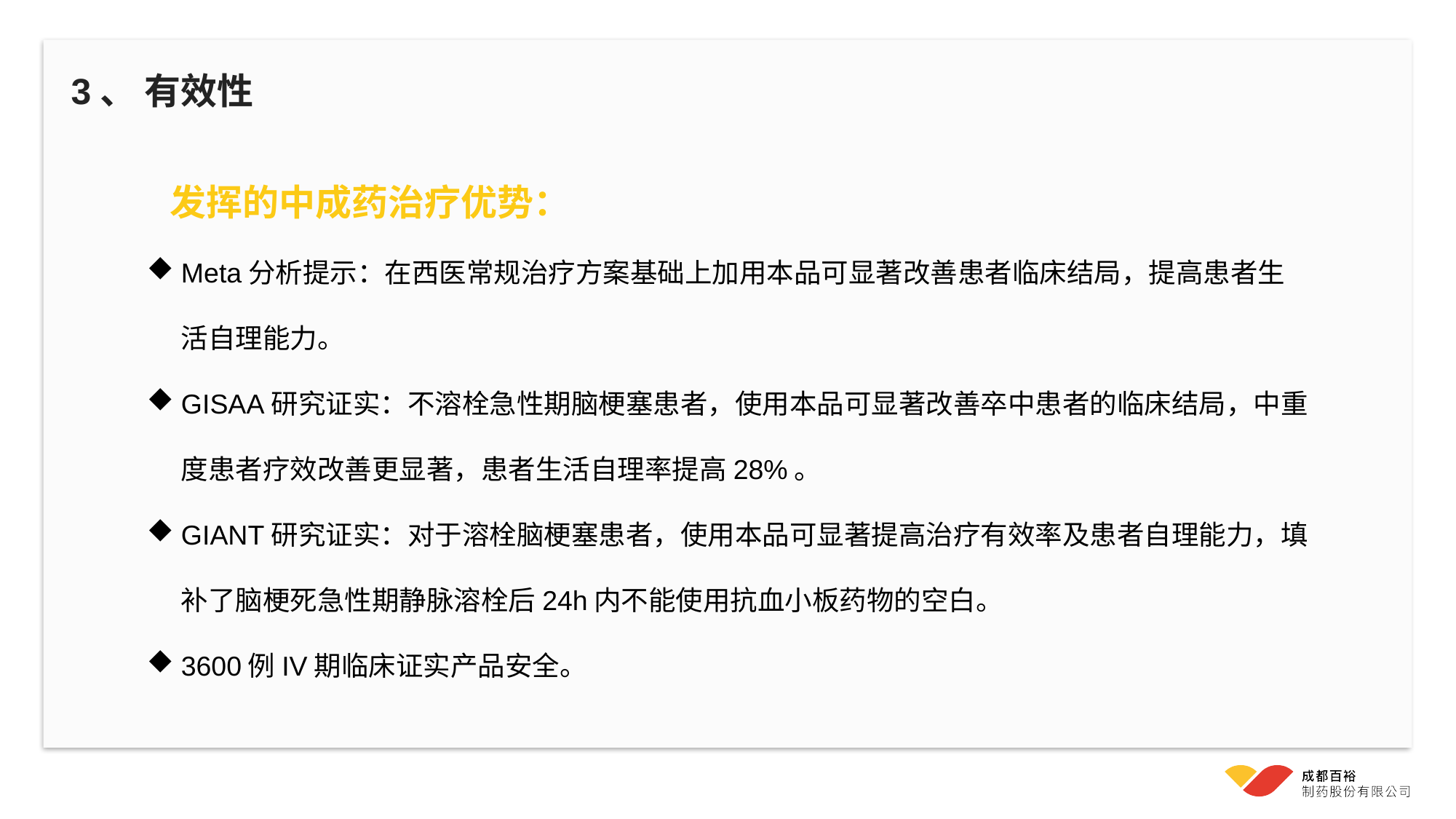

3、 有效性
  发挥的中成药治疗优势：
Meta分析提示：在西医常规治疗方案基础上加用本品可显著改善患者临床结局，提高患者生活自理能力。
GISAA研究证实：不溶栓急性期脑梗塞患者，使用本品可显著改善卒中患者的临床结局，中重度患者疗效改善更显著，患者生活自理率提高28%。
GIANT研究证实：对于溶栓脑梗塞患者，使用本品可显著提高治疗有效率及患者自理能力，填补了脑梗死急性期静脉溶栓后24h内不能使用抗血小板药物的空白。
3600例IV期临床证实产品安全。